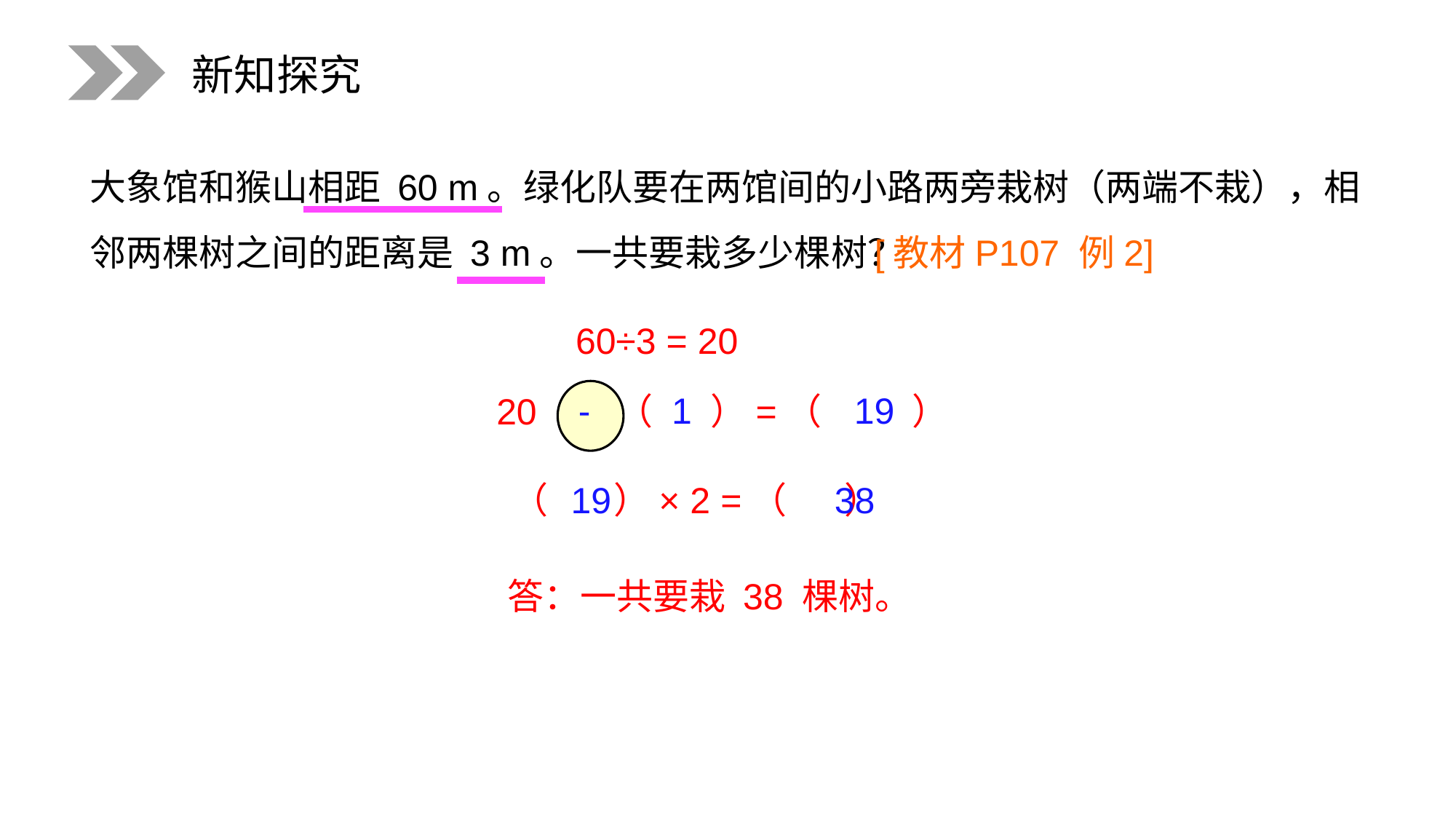

新知探究
大象馆和猴山相距 60 m。绿化队要在两馆间的小路两旁栽树（两端不栽），相邻两棵树之间的距离是 3 m。一共要栽多少棵树？
[教材P107 例2]
60÷3 = 20

20       （       ）=（           ）
-        1                19
（        ）× 2 =（       ）
19                      38
答：一共要栽 38 棵树。